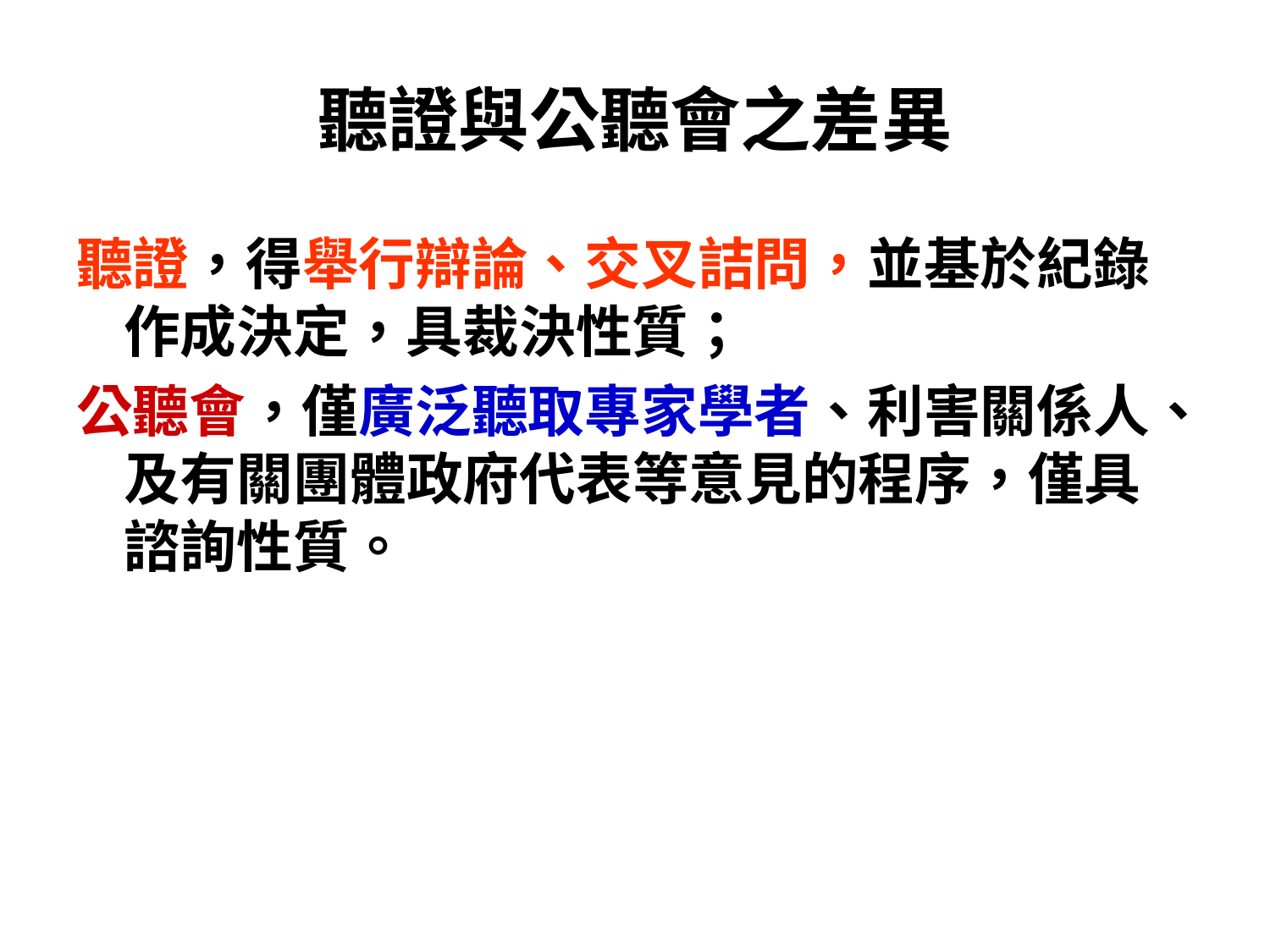

聽證與公聽會之差異
聽證，得舉行辯論、交叉詰問，並基於紀錄    作成決定，具裁決性質；
公聽會，僅廣泛聽取專家學者、利害關係人、及有關團體政府代表等意見的程序，僅具諮詢性質。